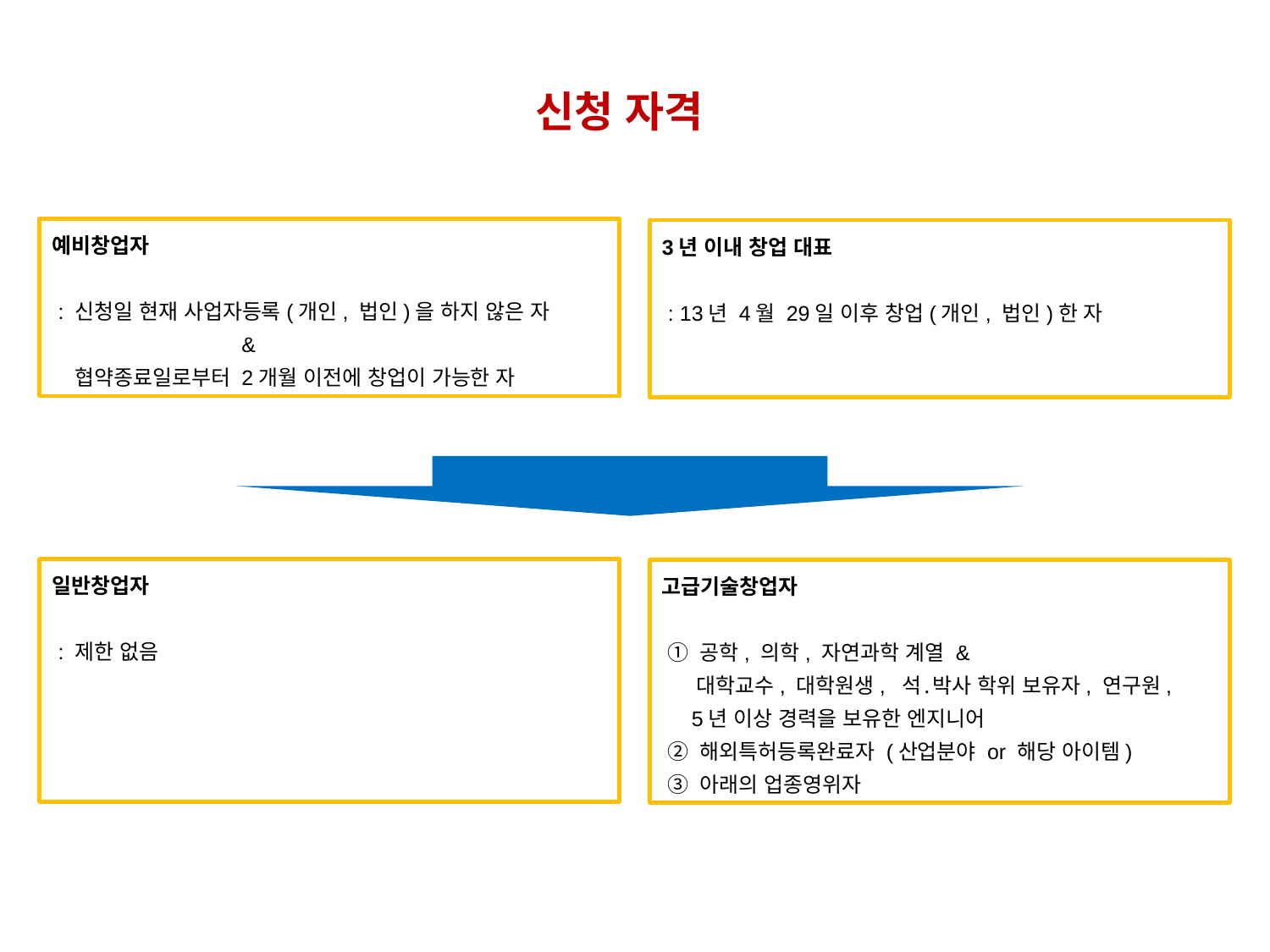

신청 자격
예비창업자

 : 신청일 현재 사업자등록(개인, 법인)을 하지 않은 자
                                &
   협약종료일로부터 2개월 이전에 창업이 가능한 자
3년 이내 창업 대표

 : 13년 4월 29일 이후 창업(개인, 법인)한 자

일반창업자

 : 제한 없음

고급기술창업자

 ① 공학, 의학, 자연과학 계열 &
     대학교수, 대학원생,  석․박사 학위 보유자, 연구원,
     5년 이상 경력을 보유한 엔지니어
 ② 해외특허등록완료자 (산업분야 or 해당 아이템)
 ③ 아래의 업종영위자